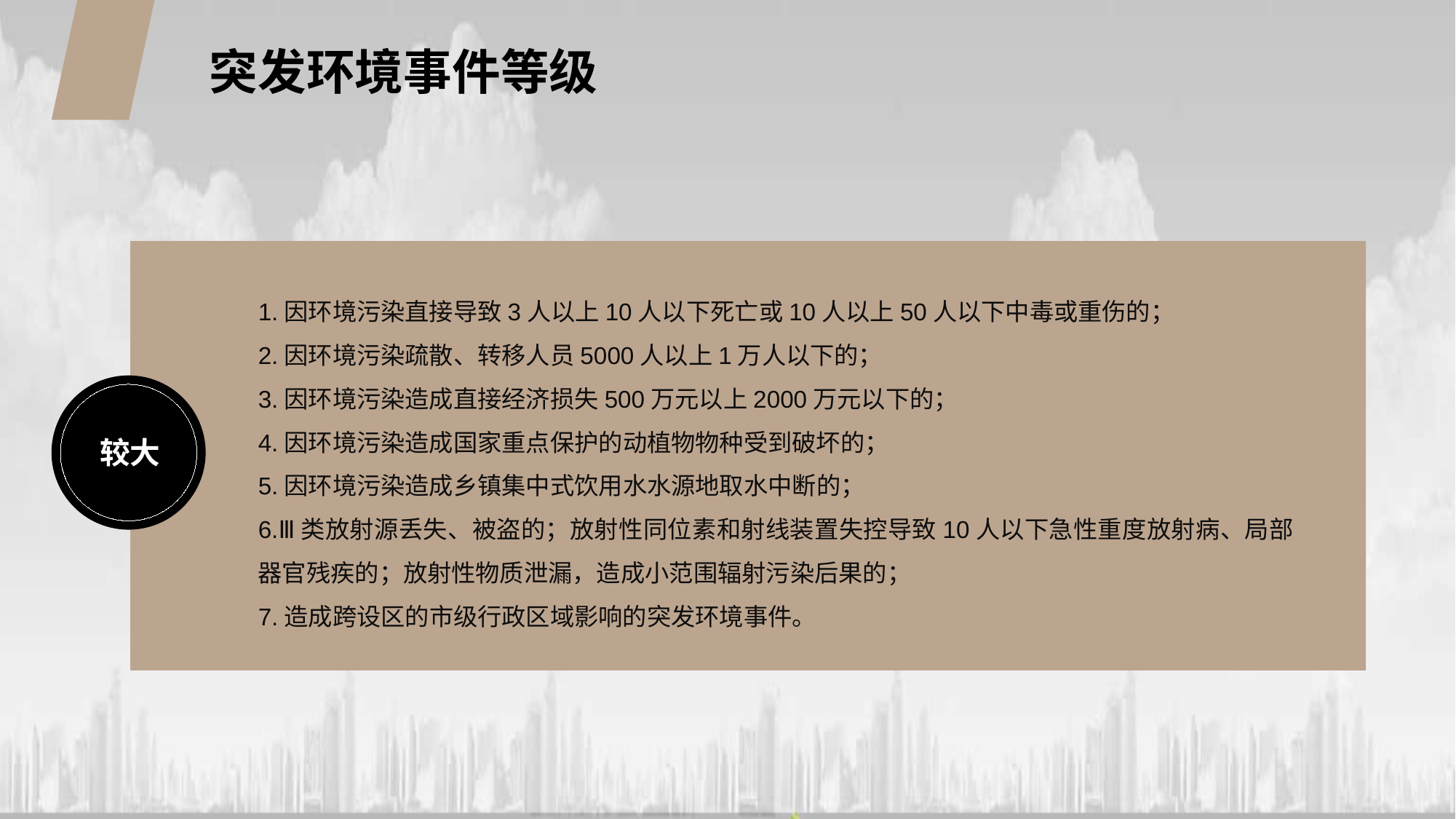

突发环境事件等级

1.因环境污染直接导致3人以上10人以下死亡或10人以上50人以下中毒或重伤的；
2.因环境污染疏散、转移人员5000人以上1万人以下的；
3.因环境污染造成直接经济损失500万元以上2000万元以下的；
4.因环境污染造成国家重点保护的动植物物种受到破坏的；
5.因环境污染造成乡镇集中式饮用水水源地取水中断的；
6.Ⅲ类放射源丢失、被盗的；放射性同位素和射线装置失控导致10人以下急性重度放射病、局部器官残疾的；放射性物质泄漏，造成小范围辐射污染后果的；
7.造成跨设区的市级行政区域影响的突发环境事件。

较大